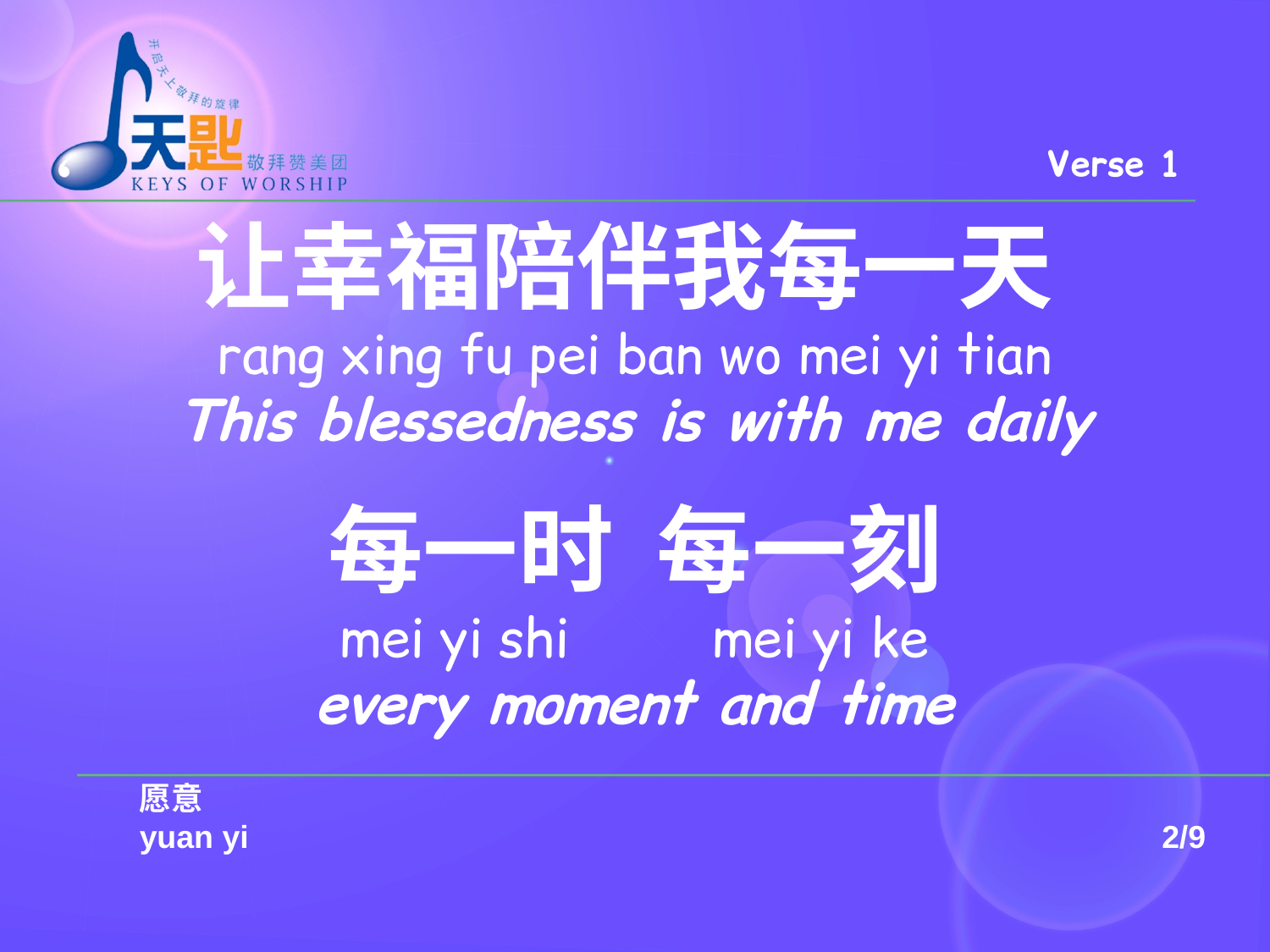

Verse 1

让幸福陪伴我每一天
rang xing fu pei ban wo mei yi tian
This blessedness is with me daily

每一时  每一刻
mei yi shi         mei yi ke
every moment and time

	愿意
	yuan yi							               2/9